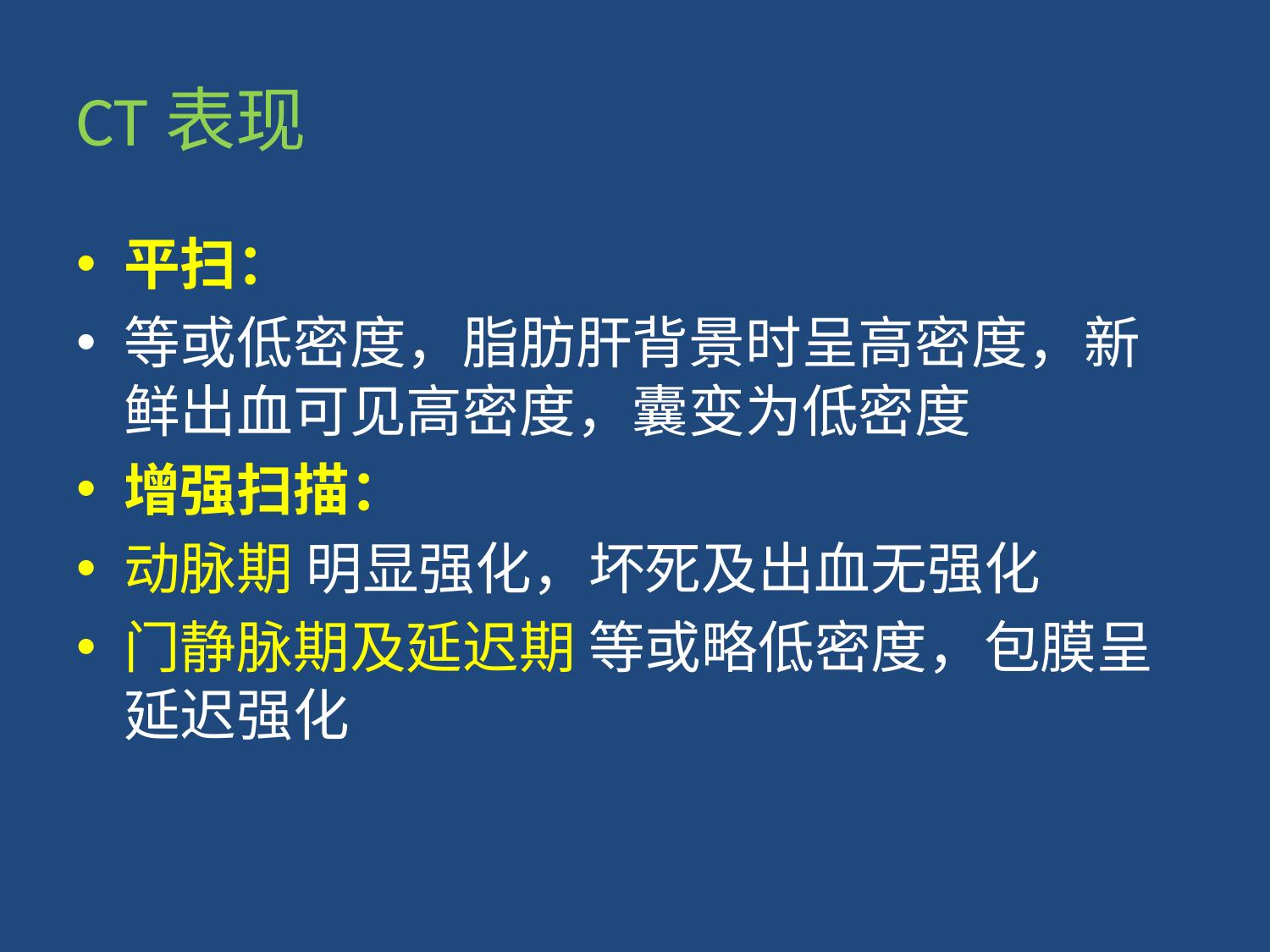

# CT表现
平扫：
等或低密度，脂肪肝背景时呈高密度，新鲜出血可见高密度，囊变为低密度
增强扫描：
动脉期 明显强化，坏死及出血无强化
门静脉期及延迟期 等或略低密度，包膜呈延迟强化